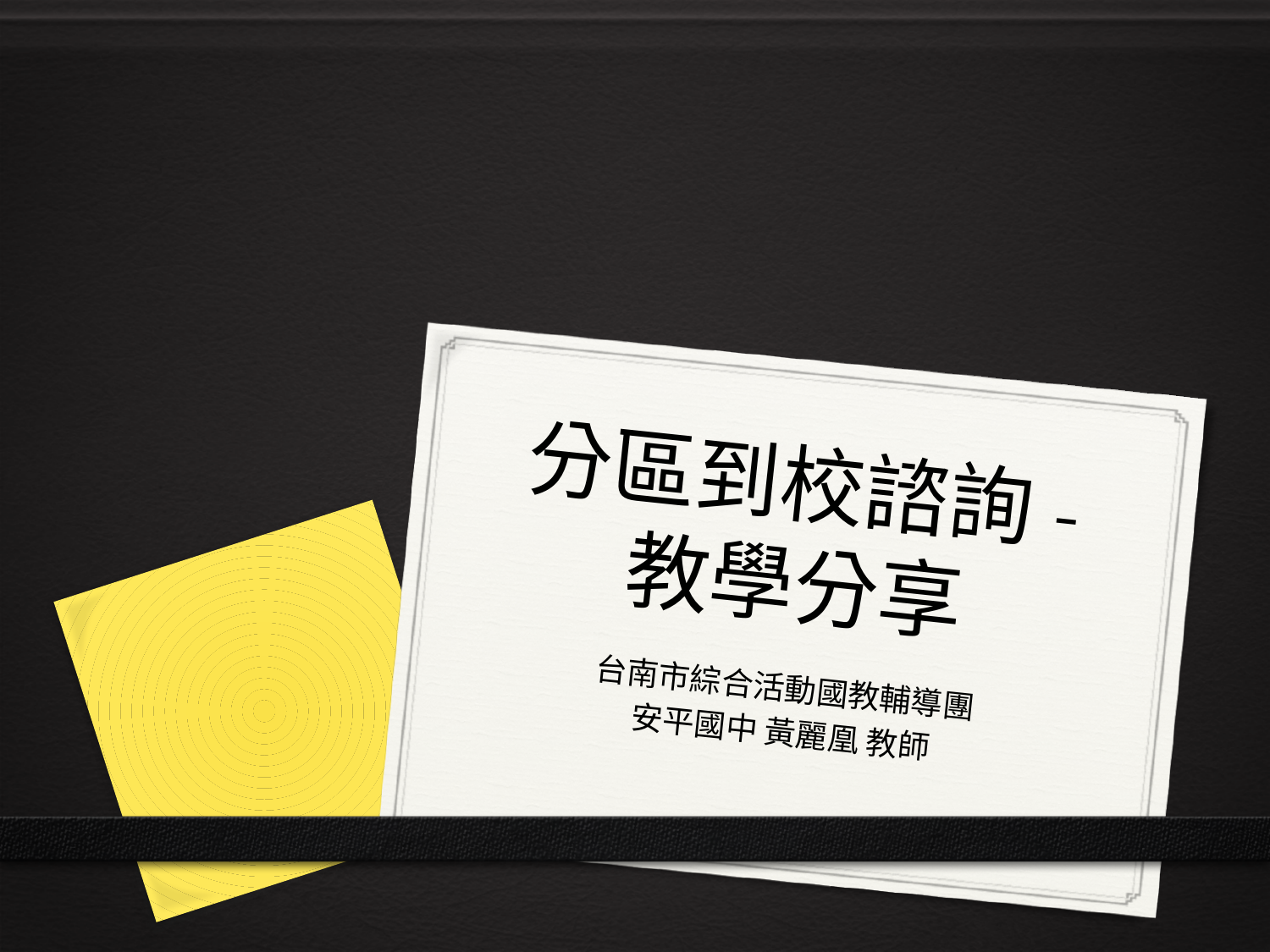

# 分區到校諮詢- 教學分享
台南市綜合活動國教輔導團
安平國中 黃麗凰 教師